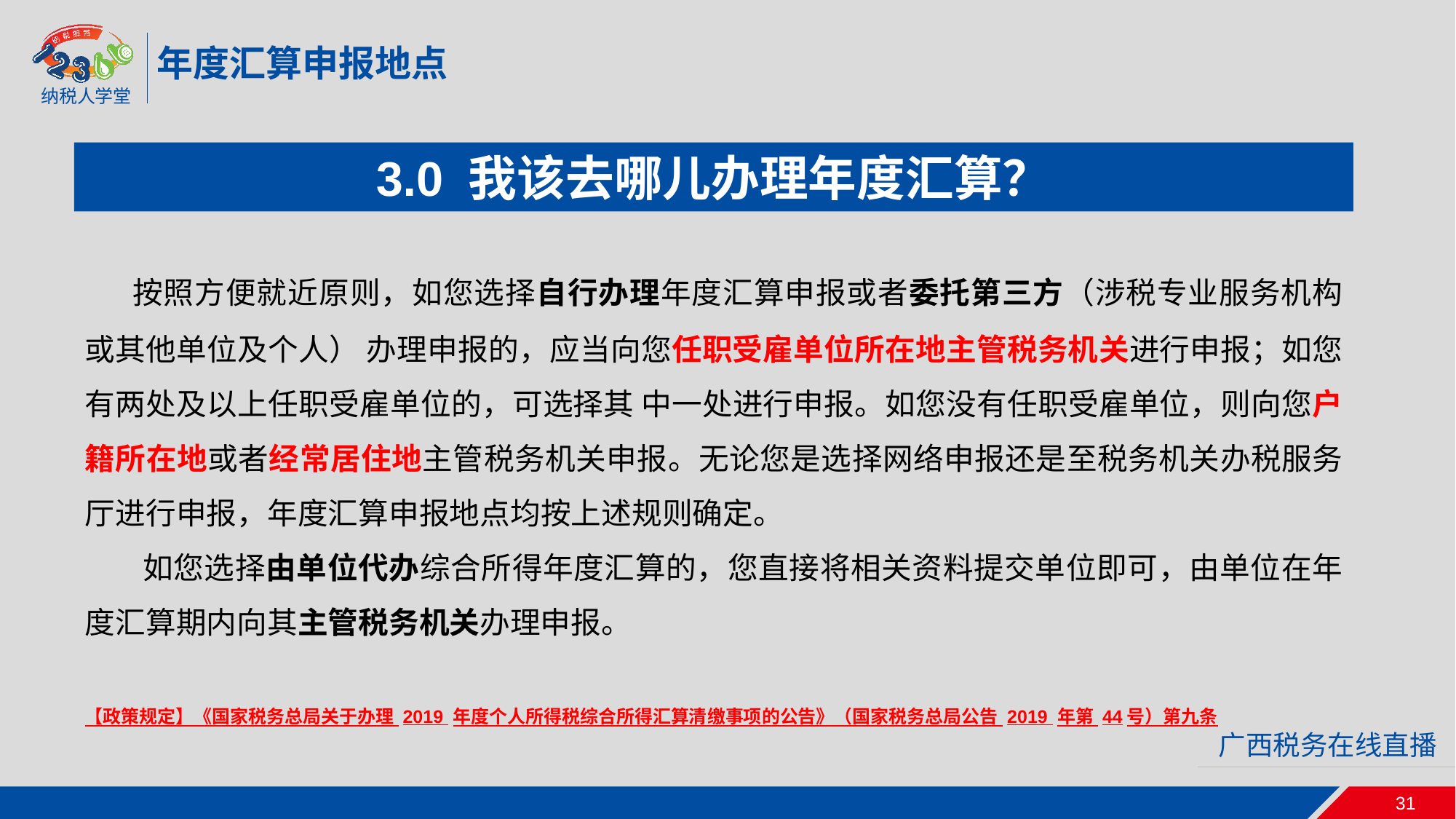

年度汇算申报地点
3.0 我该去哪儿办理年度汇算？
    按照方便就近原则，如您选择自行办理年度汇算申报或者委托第三方（涉税专业服务机构或其他单位及个人） 办理申报的，应当向您任职受雇单位所在地主管税务机关进行申报；如您有两处及以上任职受雇单位的，可选择其 中一处进行申报。如您没有任职受雇单位，则向您户籍所在地或者经常居住地主管税务机关申报。无论您是选择网络申报还是至税务机关办税服务厅进行申报，年度汇算申报地点均按上述规则确定。
       如您选择由单位代办综合所得年度汇算的，您直接将相关资料提交单位即可，由单位在年度汇算期内向其主管税务机关办理申报。

【政策规定】《国家税务总局关于办理 2019 年度个人所得税综合所得汇算清缴事项的公告》（国家税务总局公告 2019 年第 44号）第九条